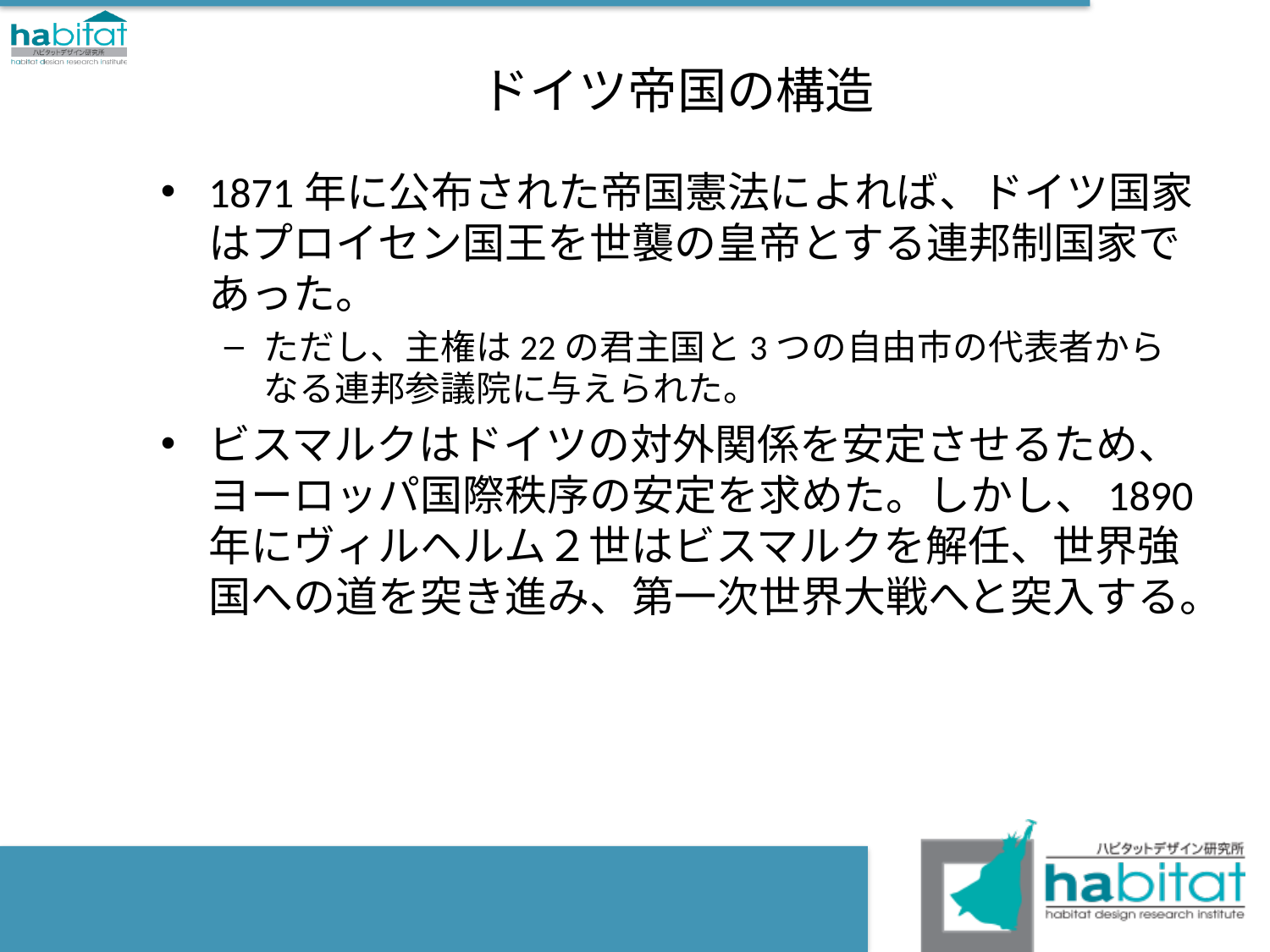

# ドイツ帝国の構造
1871年に公布された帝国憲法によれば、ドイツ国家はプロイセン国王を世襲の皇帝とする連邦制国家であった。
ただし、主権は22の君主国と3つの自由市の代表者からなる連邦参議院に与えられた。
ビスマルクはドイツの対外関係を安定させるため、ヨーロッパ国際秩序の安定を求めた。しかし、1890年にヴィルヘルム２世はビスマルクを解任、世界強国への道を突き進み、第一次世界大戦へと突入する。